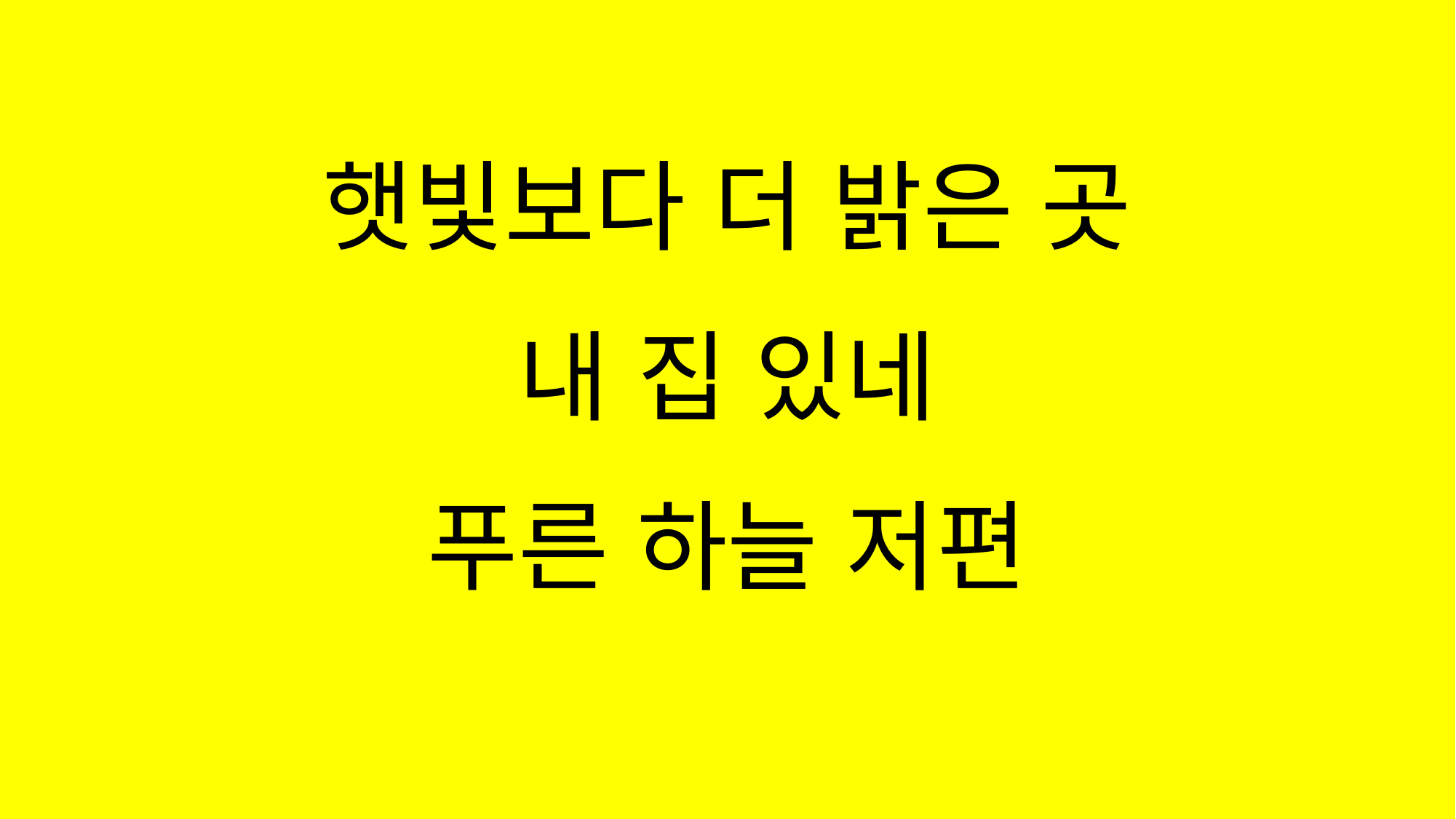

#
햇빛보다 더 밝은 곳

내 집 있네

푸른 하늘 저편